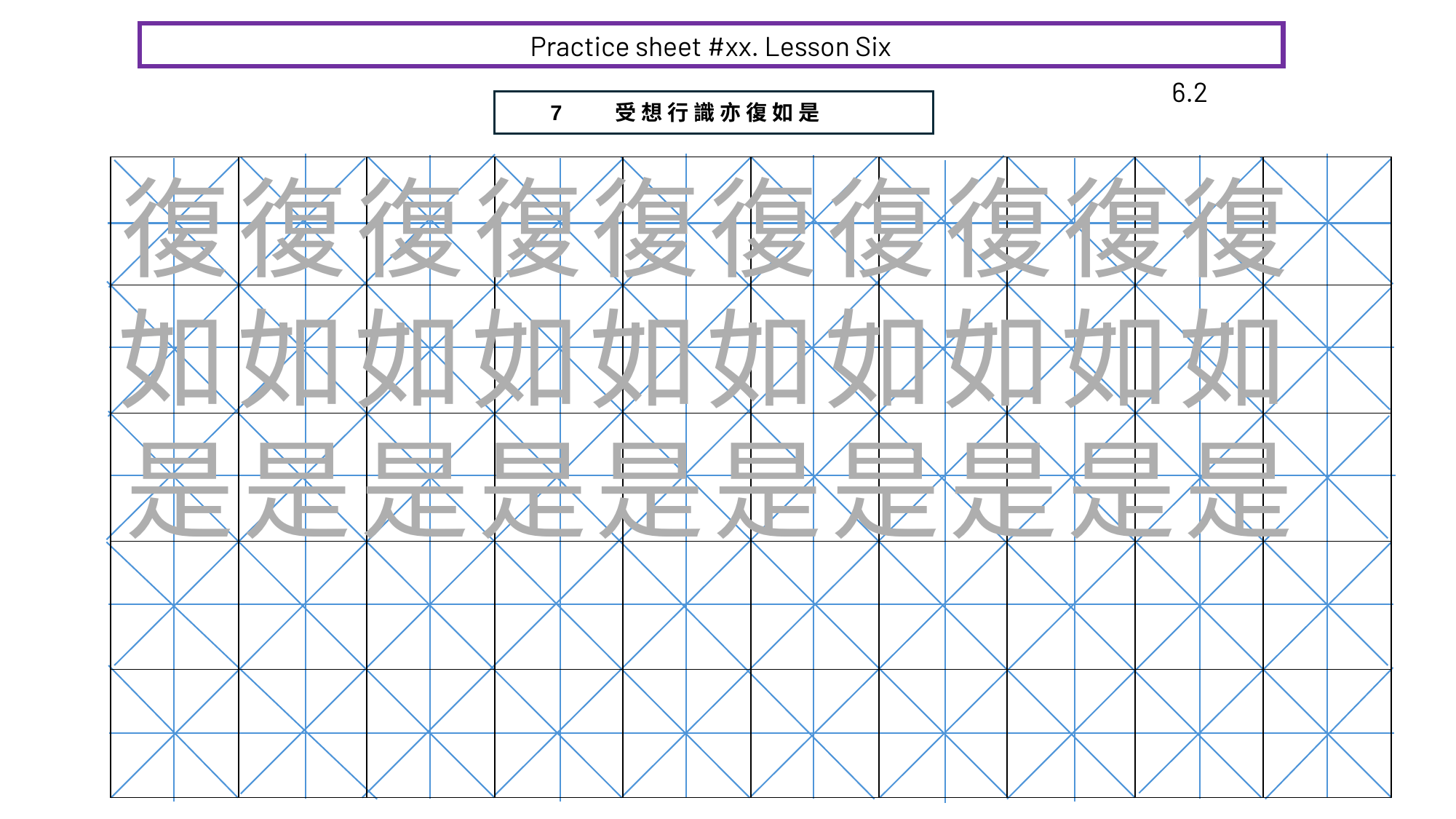

Practice sheet #xx. Lesson Six

6.2

		7        受 想 行 識 亦 復 如 是
復 復 復 復 復 復 復 復 復 復

|  |  |  |  |  |  |  |  |  |  |
| --- | --- | --- | --- | --- | --- | --- | --- | --- | --- |
|  |  |  |  |  |  |  |  |  |  |
|  |  |  |  |  |  |  |  |  |  |
|  |  |  |  |  |  |  |  |  |  |
|  |  |  |  |  |  |  |  |  |  |

如 如 如 如 如 如 如 如 如 如
是 是 是 是 是 是 是 是 是 是